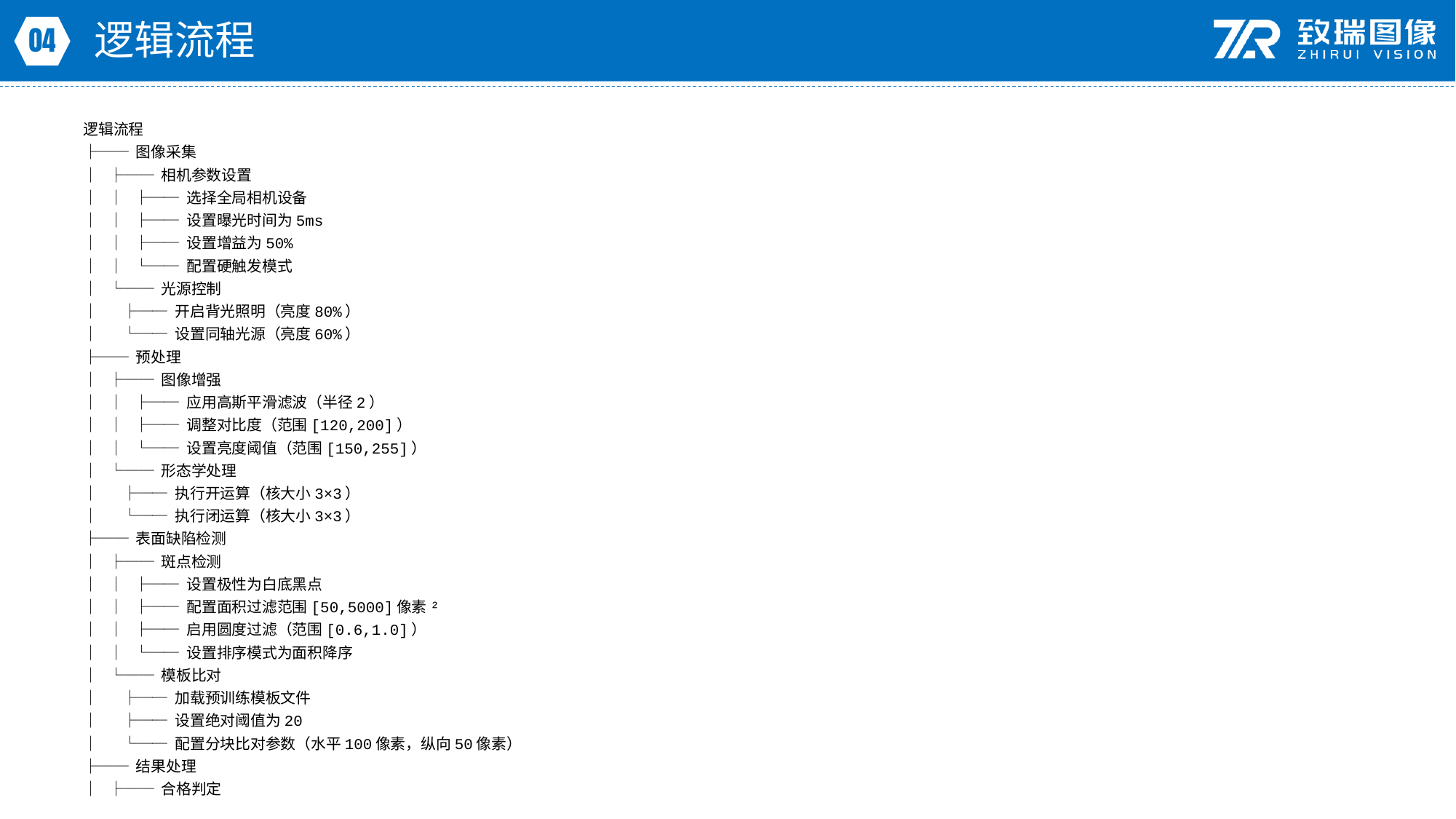

逻辑流程
04

逻辑流程
├── 图像采集
│   ├── 相机参数设置
│   │   ├── 选择全局相机设备
│   │   ├── 设置曝光时间为5ms
│   │   ├── 设置增益为50%
│   │   └── 配置硬触发模式
│   └── 光源控制
│       ├── 开启背光照明（亮度80%）
│       └── 设置同轴光源（亮度60%）
├── 预处理
│   ├── 图像增强
│   │   ├── 应用高斯平滑滤波（半径2）
│   │   ├── 调整对比度（范围[120,200]）
│   │   └── 设置亮度阈值（范围[150,255]）
│   └── 形态学处理
│       ├── 执行开运算（核大小3×3）
│       └── 执行闭运算（核大小3×3）
├── 表面缺陷检测
│   ├── 斑点检测
│   │   ├── 设置极性为白底黑点
│   │   ├── 配置面积过滤范围[50,5000]像素²
│   │   ├── 启用圆度过滤（范围[0.6,1.0]）
│   │   └── 设置排序模式为面积降序
│   └── 模板比对
│       ├── 加载预训练模板文件
│       ├── 设置绝对阈值为20
│       └── 配置分块比对参数（水平100像素，纵向50像素）
├── 结果处理
│   ├── 合格判定